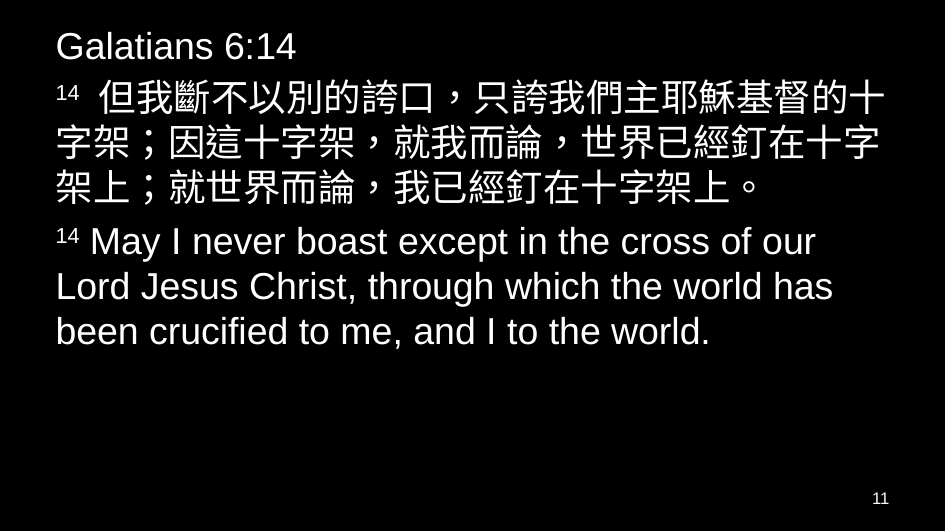

Galatians 6:14
14 但我斷不以別的誇口，只誇我們主耶穌基督的十字架；因這十字架，就我而論，世界已經釘在十字架上；就世界而論，我已經釘在十字架上。
14 May I never boast except in the cross of our Lord Jesus Christ, through which the world has been crucified to me, and I to the world.

11